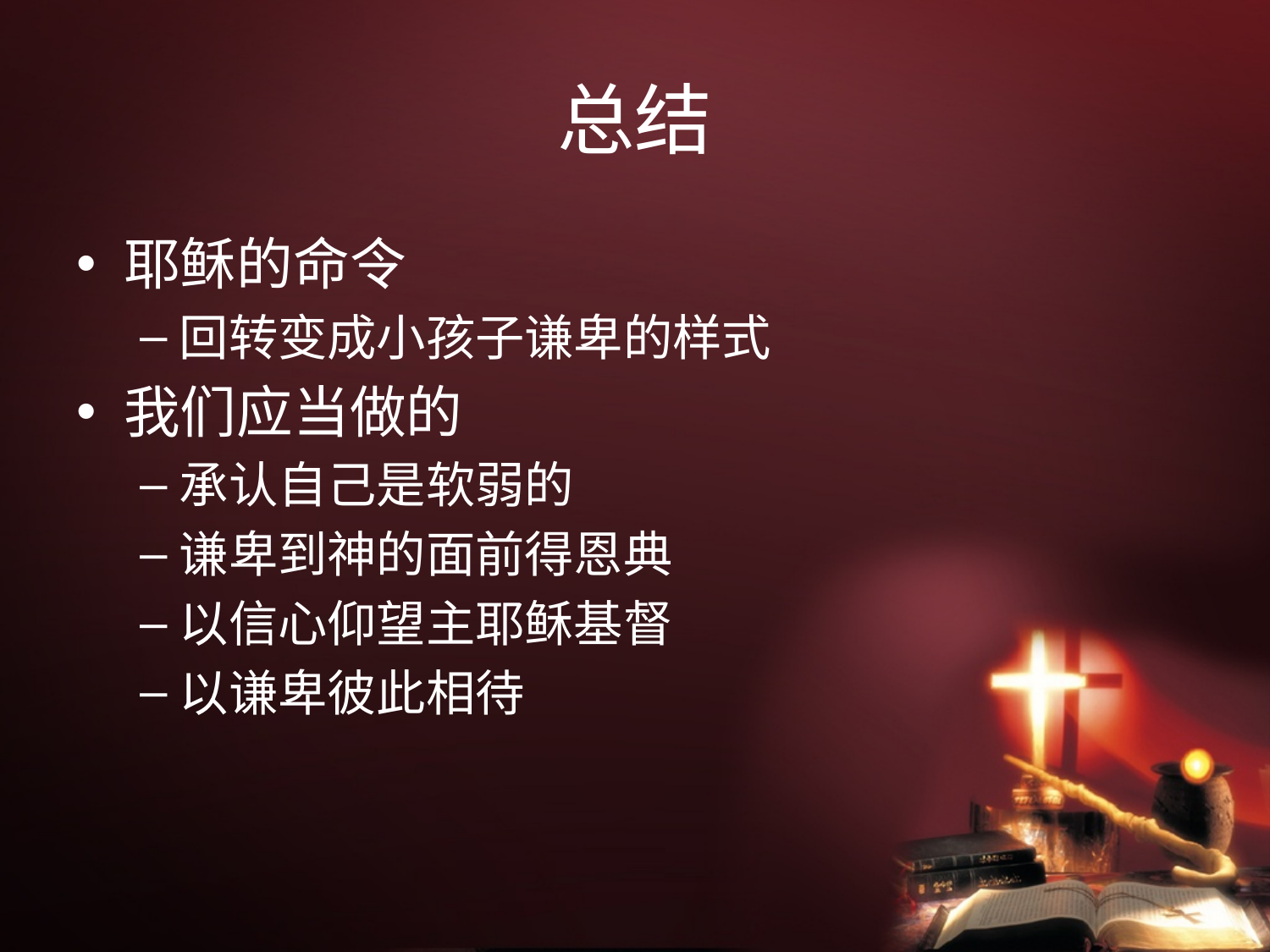

# 总结
耶稣的命令
回转变成小孩子谦卑的样式
我们应当做的
承认自己是软弱的
谦卑到神的面前得恩典
以信心仰望主耶稣基督
以谦卑彼此相待